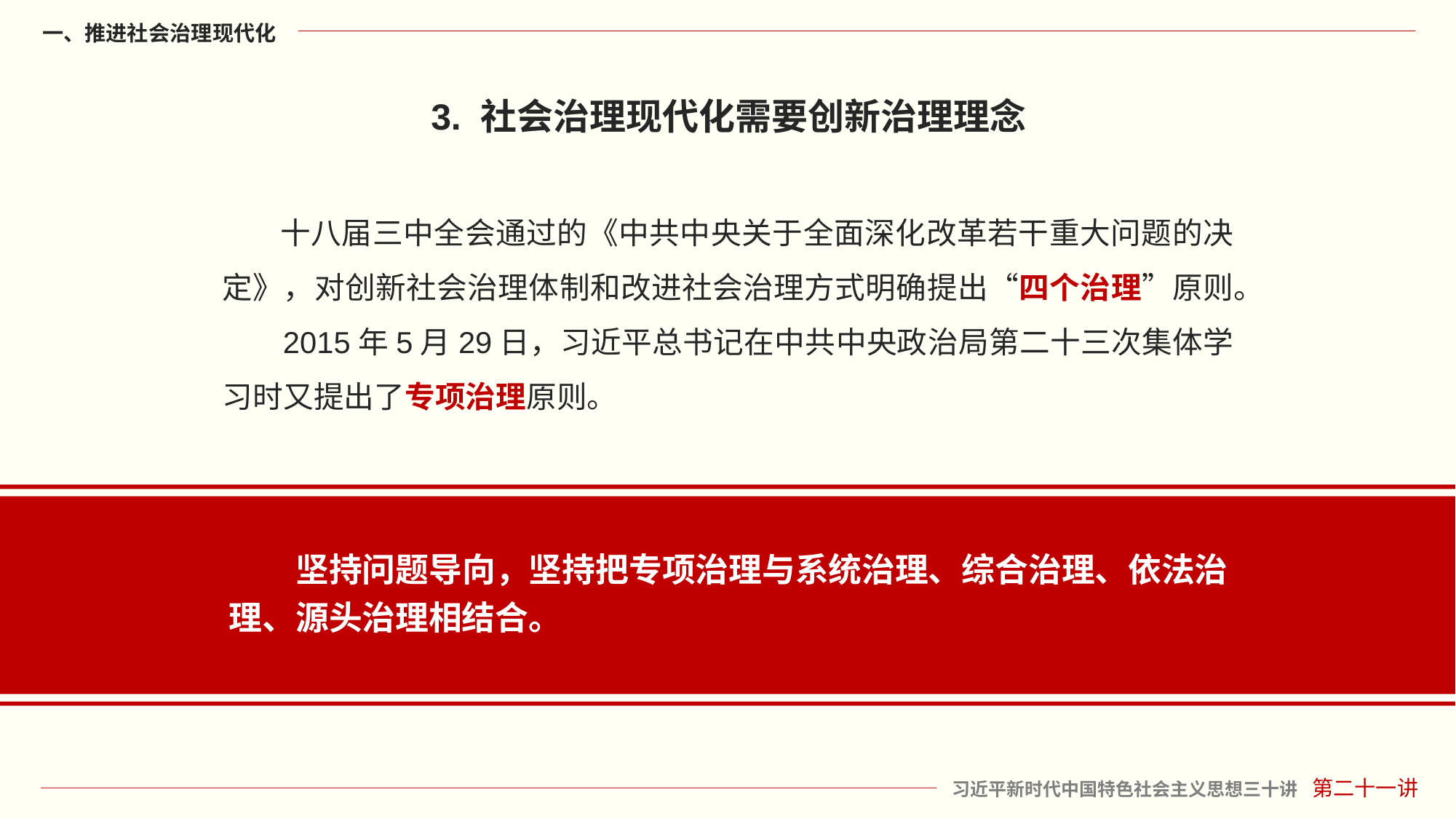

3. 社会治理现代化需要创新治理理念
       十八届三中全会通过的《中共中央关于全面深化改革若干重大问题的决定》，对创新社会治理体制和改进社会治理方式明确提出“四个治理”原则。
       2015年5月29日，习近平总书记在中共中央政治局第二十三次集体学习时又提出了专项治理原则。

　　坚持问题导向，坚持把专项治理与系统治理、综合治理、依法治理、源头治理相结合。